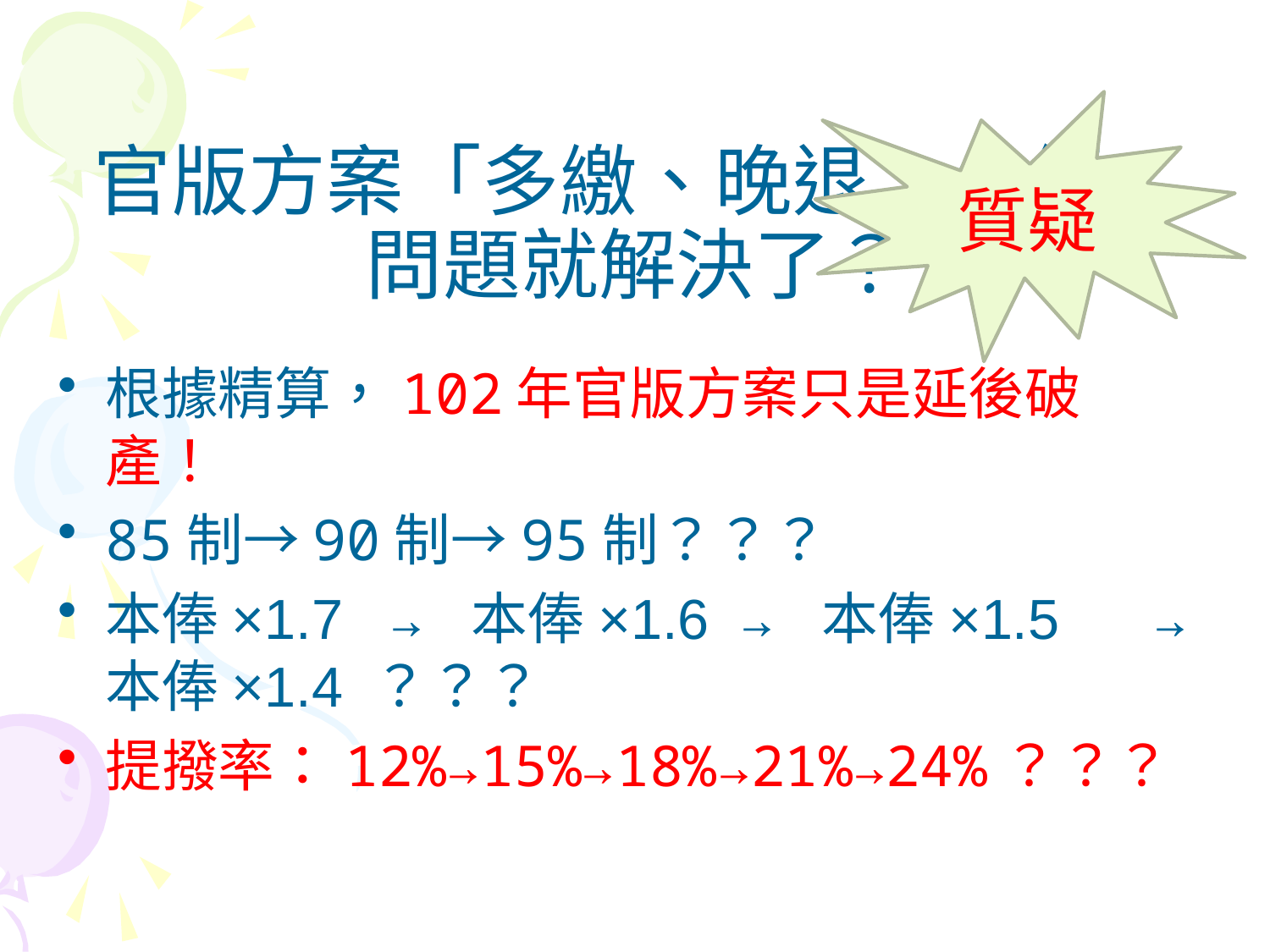

質疑
# 官版方案「多繳、晚退、少領」 問題就解決了？
根據精算，102年官版方案只是延後破產！
85制→90制→95制？？？
本俸×1.7   → 本俸×1.6  → 本俸×1.5      →本俸×1.4 ？？？
提撥率：12%→15%→18%→21%→24%？？？